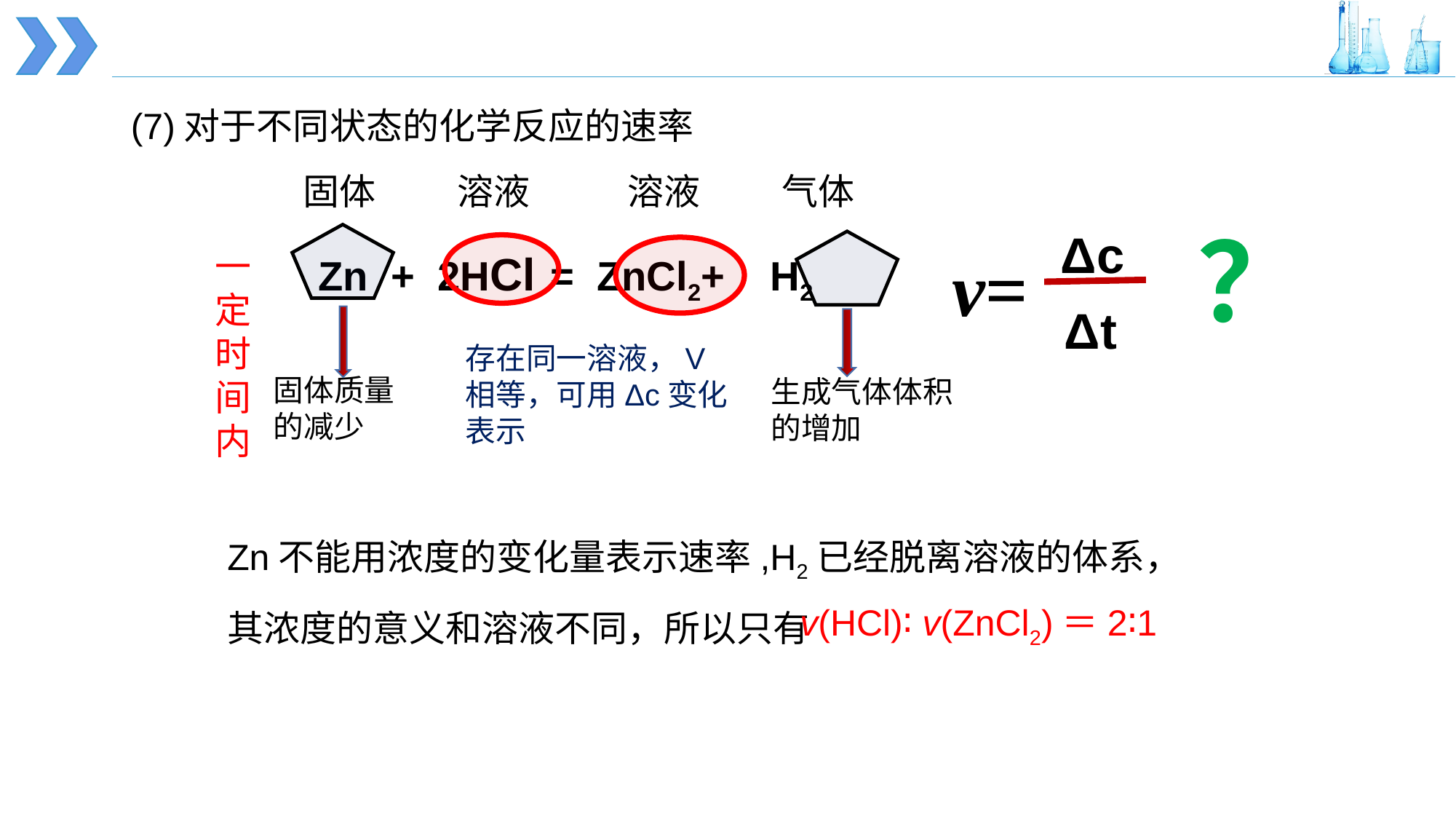

(7)对于不同状态的化学反应的速率
固体          溶液            溶液          气体
？
Δc
Δt
v=

一定时间内
Zn  +  2HCl  =  ZnCl2+    H2
存在同一溶液，V相等，可用Δc变化表示

固体质量的减少
生成气体体积的增加
Zn不能用浓度的变化量表示速率,H2已经脱离溶液的体系，其浓度的意义和溶液不同，所以只有
v(HCl)∶ v(ZnCl2)＝2∶1